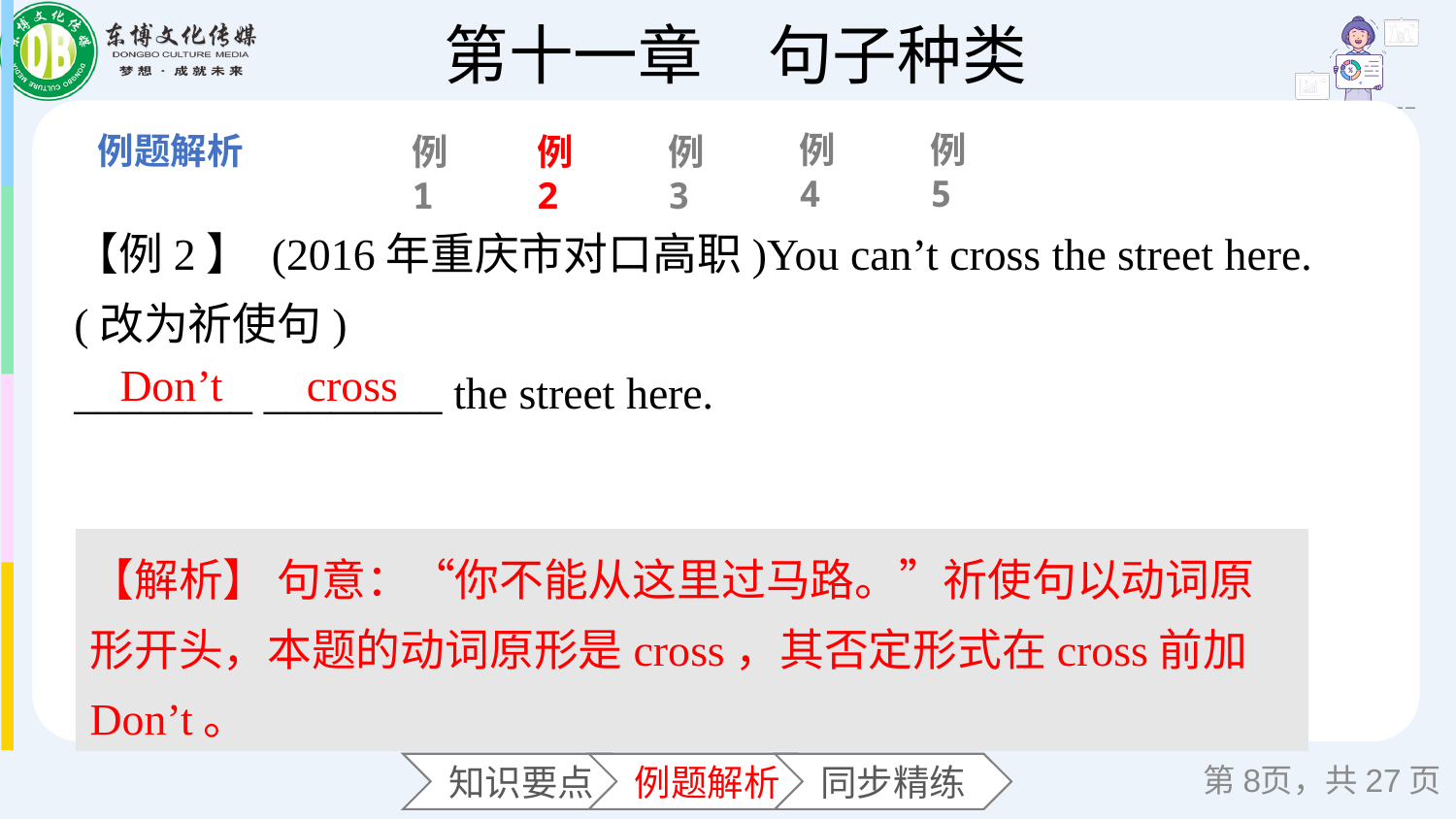

例4
例5
例1
例2
例3
【例2】 (2016年重庆市对口高职)You can’t cross the street here. (改为祈使句)
________ ________ the street here.

cross
Don’t
【解析】 句意：“你不能从这里过马路。”祈使句以动词原形开头，本题的动词原形是cross，其否定形式在cross前加Don’t。
第8页，共27页